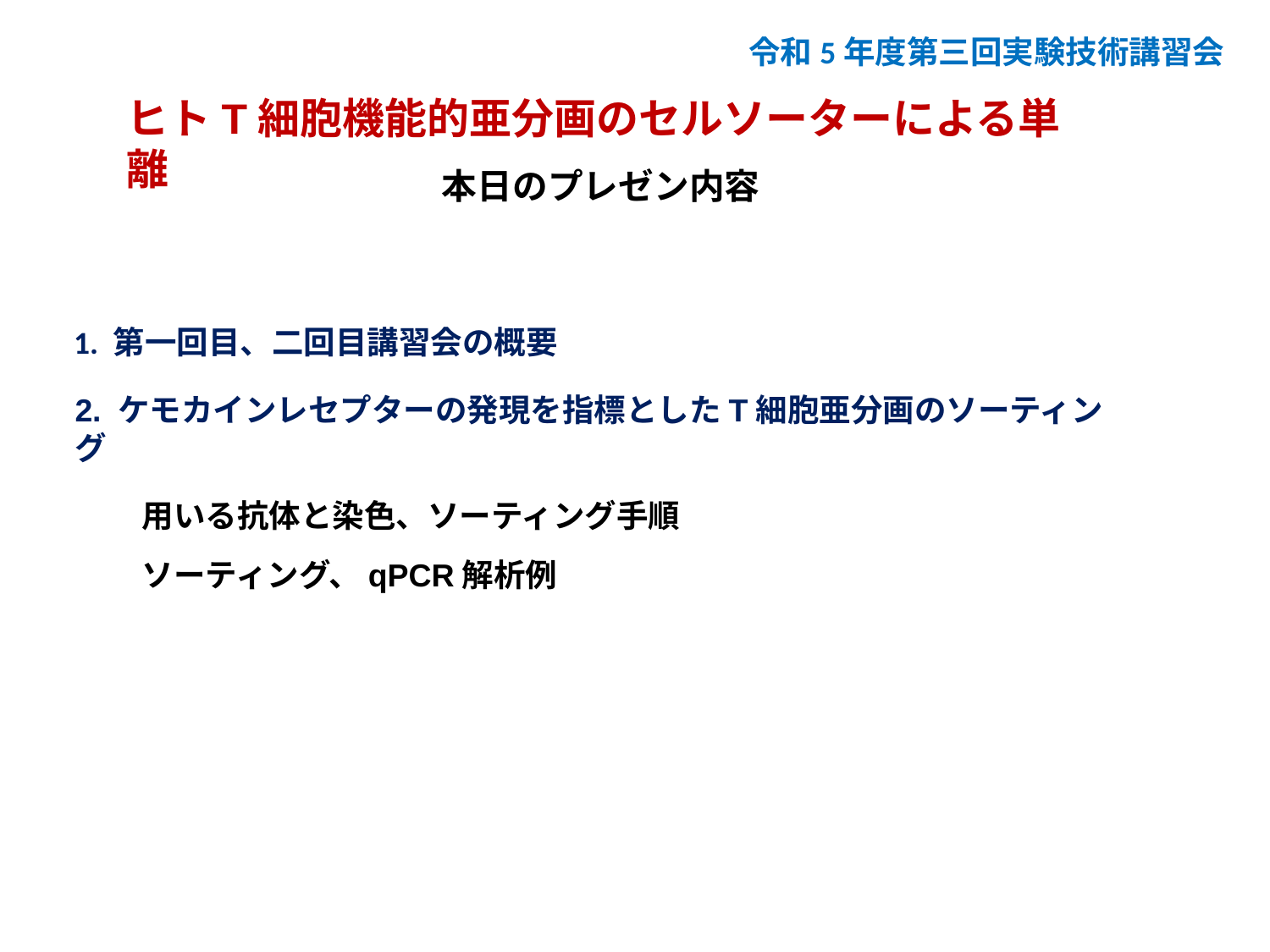

令和5年度第三回実験技術講習会
ヒトT細胞機能的亜分画のセルソーターによる単離
本日のプレゼン内容
1. 第一回目、二回目講習会の概要
2. ケモカインレセプターの発現を指標としたT細胞亜分画のソーティング

用いる抗体と染色、ソーティング手順

ソーティング、qPCR解析例